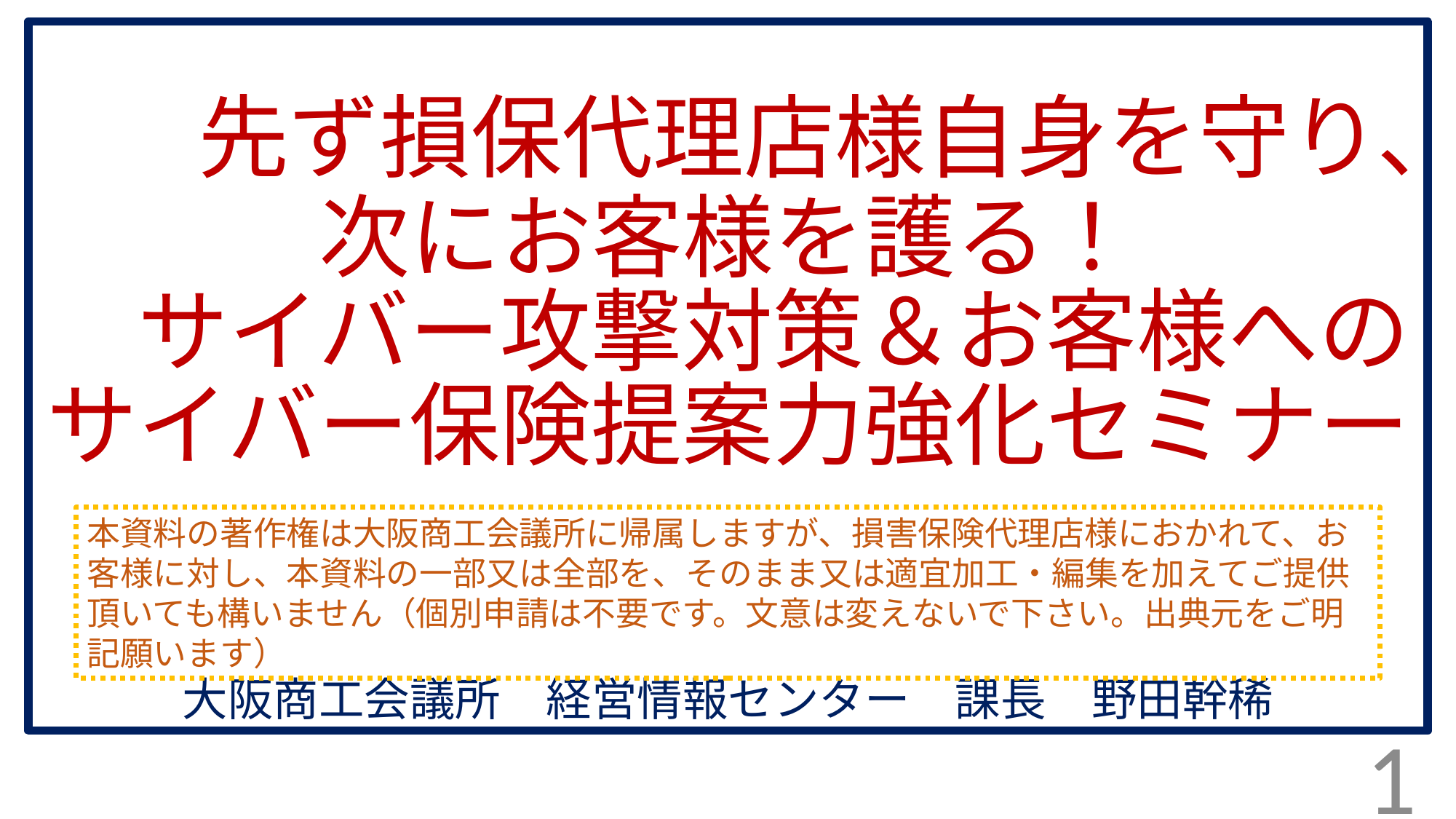

先ず損保代理店様自身を守り、
次にお客様を護る！
　サイバー攻撃対策＆お客様への
サイバー保険提案力強化セミナー

大阪商工会議所　経営情報センター　課長　野田幹稀
本資料の著作権は大阪商工会議所に帰属しますが、損害保険代理店様におかれて、お客様に対し、本資料の一部又は全部を、そのまま又は適宜加工・編集を加えてご提供頂いても構いません（個別申請は不要です。文意は変えないで下さい。出典元をご明記願います）
1